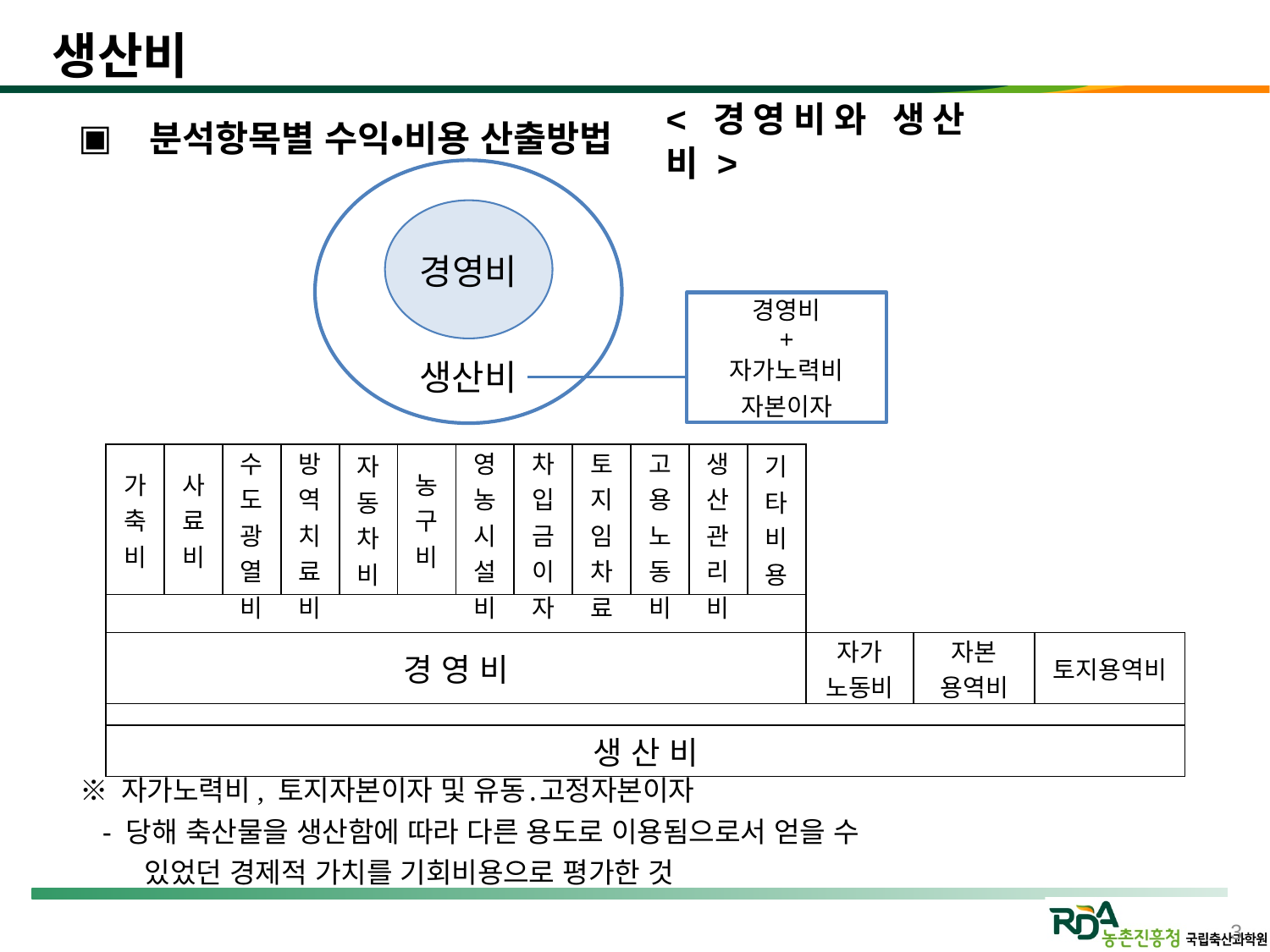

생산비
 분석항목별 수익•비용 산출방법
< 경영비와 생산비 >

생산비
경영비
경영비
+
자가노력비
자본이자
| 가 축 비 | 사 료 비 | 수도광열비 | 방역치료비 | 자동차비 | 농 구 비 | 영농시설비 | 차입금이자 | 토지임차료 | 고용노동비 | 생산관리비 | 기타비용 |  |  |  |
| --- | --- | --- | --- | --- | --- | --- | --- | --- | --- | --- | --- | --- | --- | --- |
|  |  |  |  |  |  |  |  |  |  |  |  |  |  |  |
| 경 영 비 |  |  |  |  |  |  |  |  |  |  |  | 자가 노동비 | 자본 용역비 | 토지용역비 |
|  |  |  |  |  |  |  |  |  |  |  |  |  |  |  |
| 생 산 비 |  |  |  |  |  |  |  |  |  |  |  |  |  |  |
  ※ 자가노력비, 토지자본이자 및 유동․고정자본이자
     - 당해 축산물을 생산함에 따라 다른 용도로 이용됨으로서 얻을 수
         있었던 경제적 가치를 기회비용으로 평가한 것
3